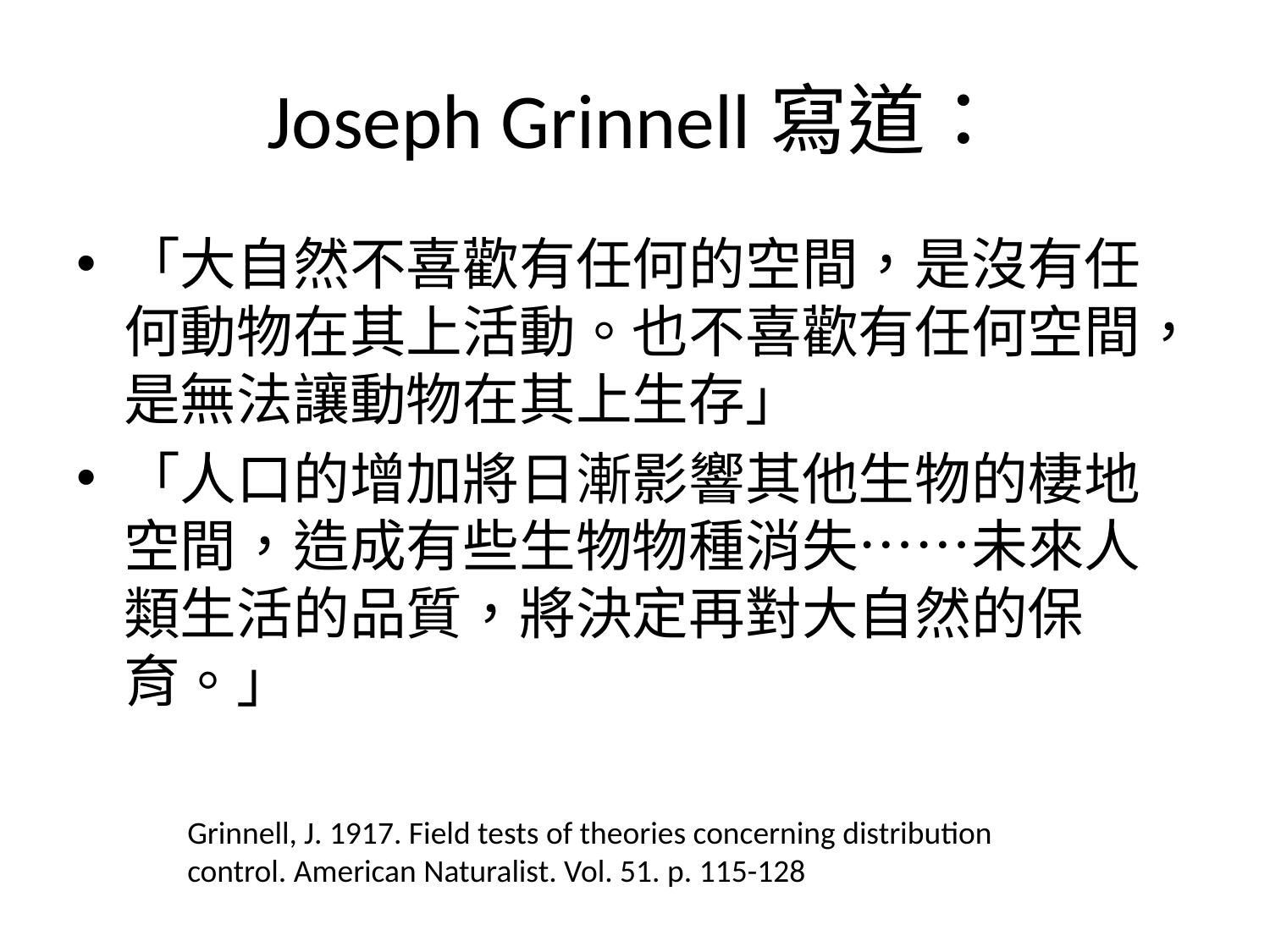

# Joseph Grinnell寫道：
「大自然不喜歡有任何的空間，是沒有任何動物在其上活動。也不喜歡有任何空間，是無法讓動物在其上生存」
「人口的增加將日漸影響其他生物的棲地空間，造成有些生物物種消失……未來人類生活的品質，將決定再對大自然的保育。」
Grinnell, J. 1917. Field tests of theories concerning distribution control. American Naturalist. Vol. 51. p. 115-128